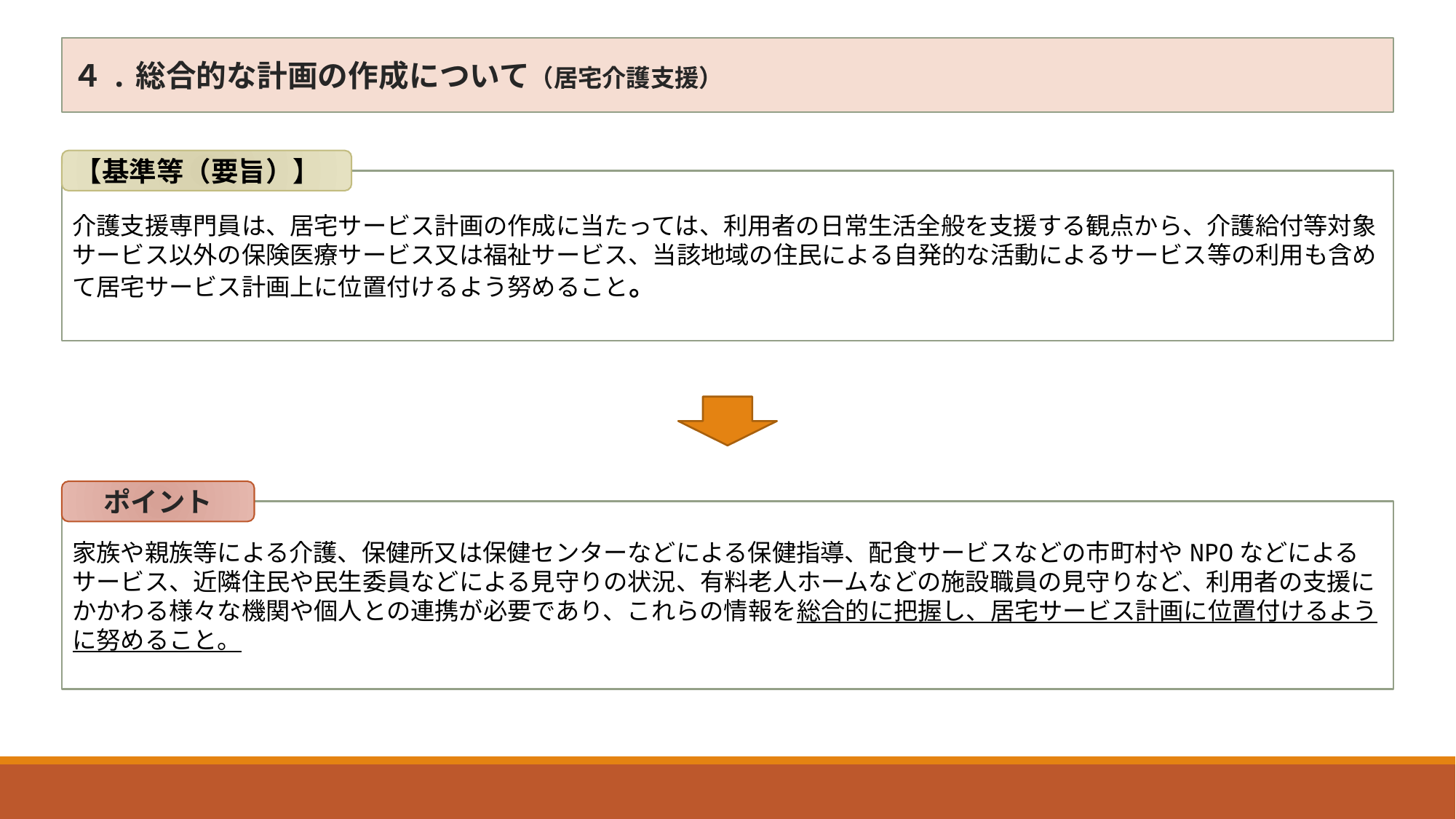

４.総合的な計画の作成について（居宅介護支援）
【基準等（要旨）】
介護支援専門員は、居宅サービス計画の作成に当たっては、利用者の日常生活全般を支援する観点から、介護給付等対象サービス以外の保険医療サービス又は福祉サービス、当該地域の住民による自発的な活動によるサービス等の利用も含めて居宅サービス計画上に位置付けるよう努めること。

ポイント
家族や親族等による介護、保健所又は保健センターなどによる保健指導、配食サービスなどの市町村やNPOなどによるサービス、近隣住民や民生委員などによる見守りの状況、有料老人ホームなどの施設職員の見守りなど、利用者の支援にかかわる様々な機関や個人との連携が必要であり、これらの情報を総合的に把握し、居宅サービス計画に位置付けるように努めること。